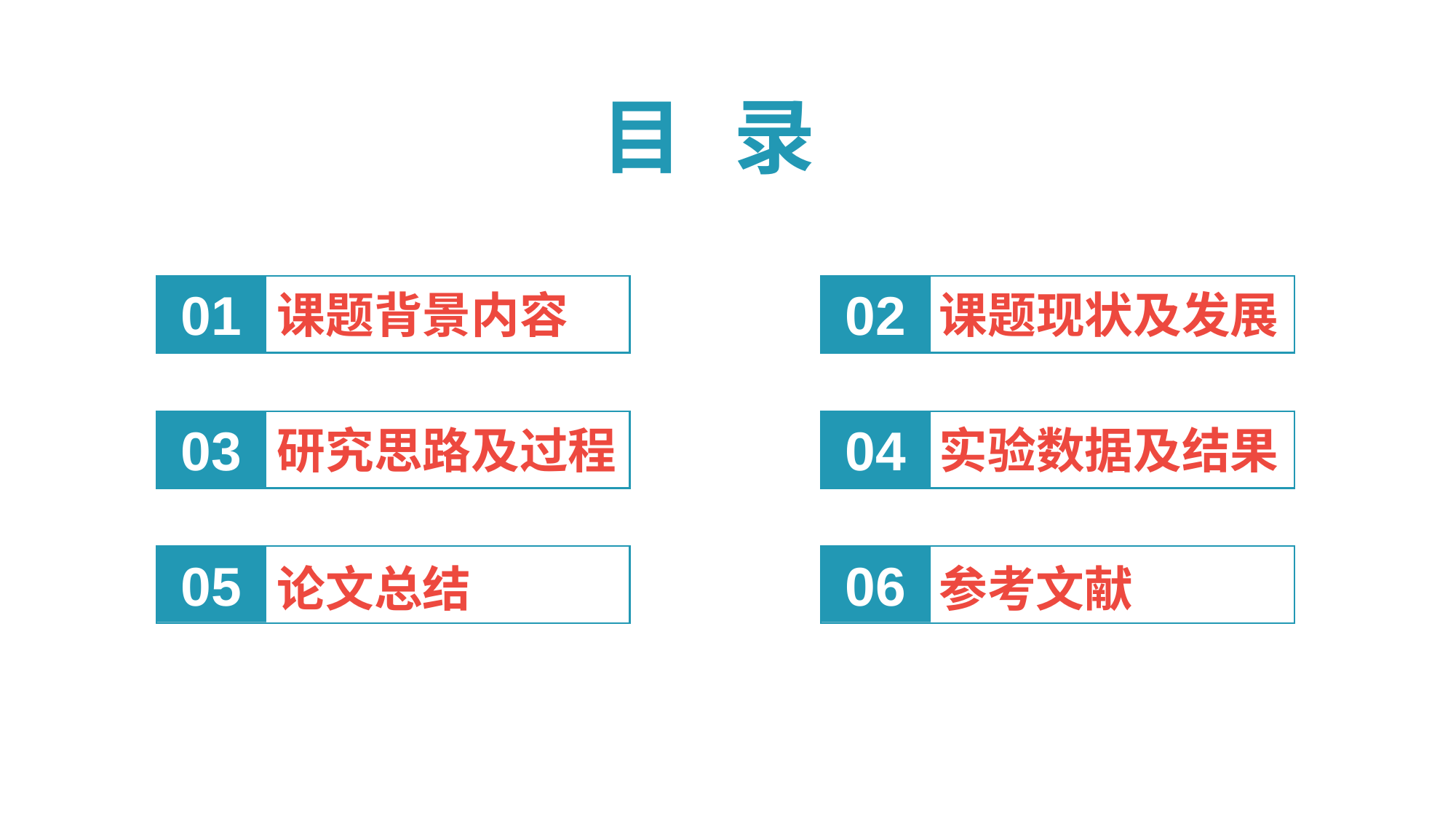

目  录
01

课题背景内容
03

研究思路及过程
05

论文总结
02

课题现状及发展
04

实验数据及结果
06

参考文献